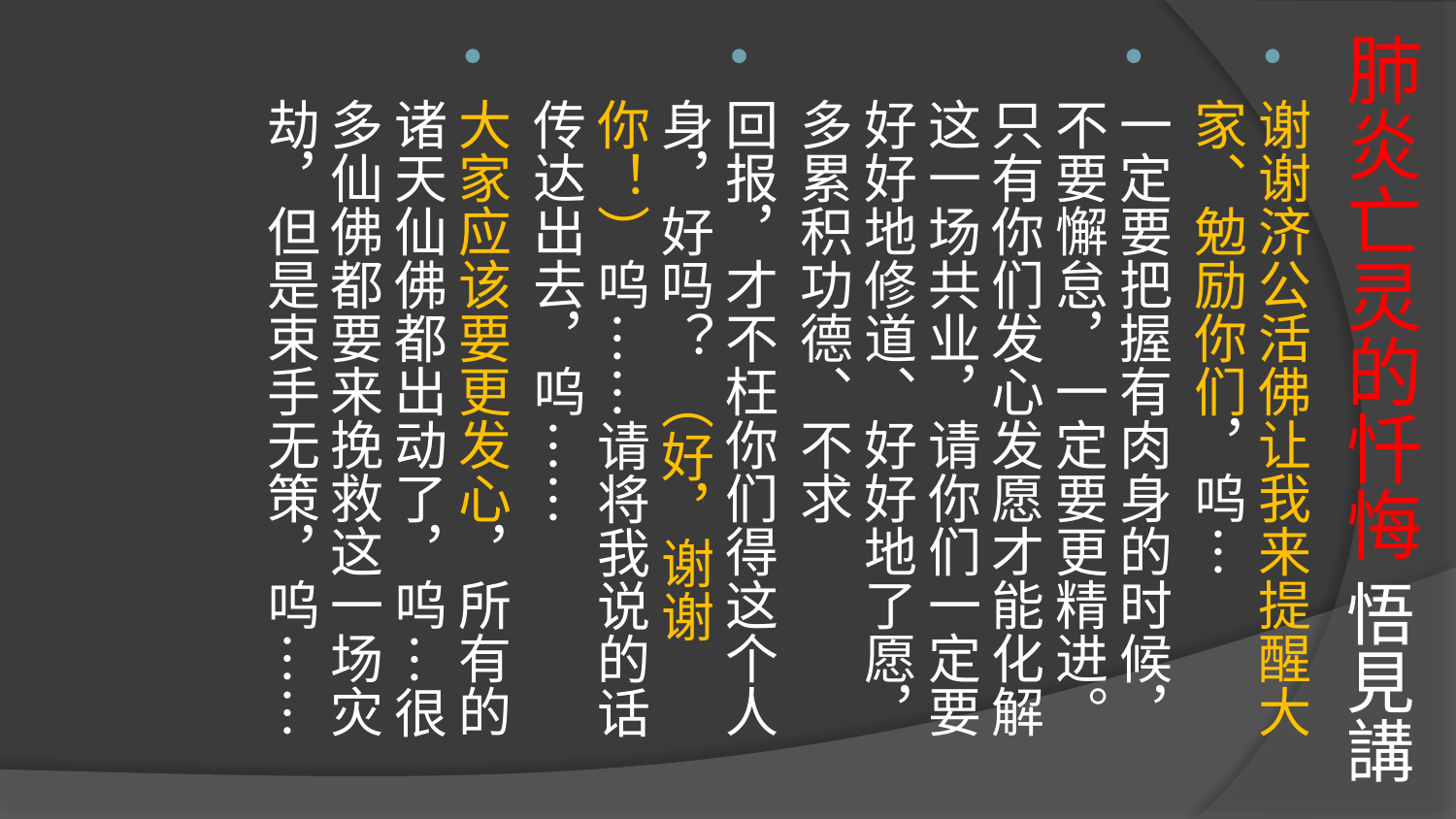

# 肺炎亡灵的忏悔 悟見講
谢谢济公活佛让我来提醒大家、勉励你们，呜…
一定要把握有肉身的时候，不要懈怠，一定要更精进。只有你们发心发愿才能化解这一场共业，请你们一定要好好地修道、好好地了愿，多累积功德、不求
回报，才不枉你们得这个人身，好吗？ （好，谢谢你！）呜……请将我说的话传达出去，呜……
大家应该要更发心，所有的诸天仙佛都出动了，呜…很多仙佛都要来挽救这一场灾劫，但是束手无策，呜……